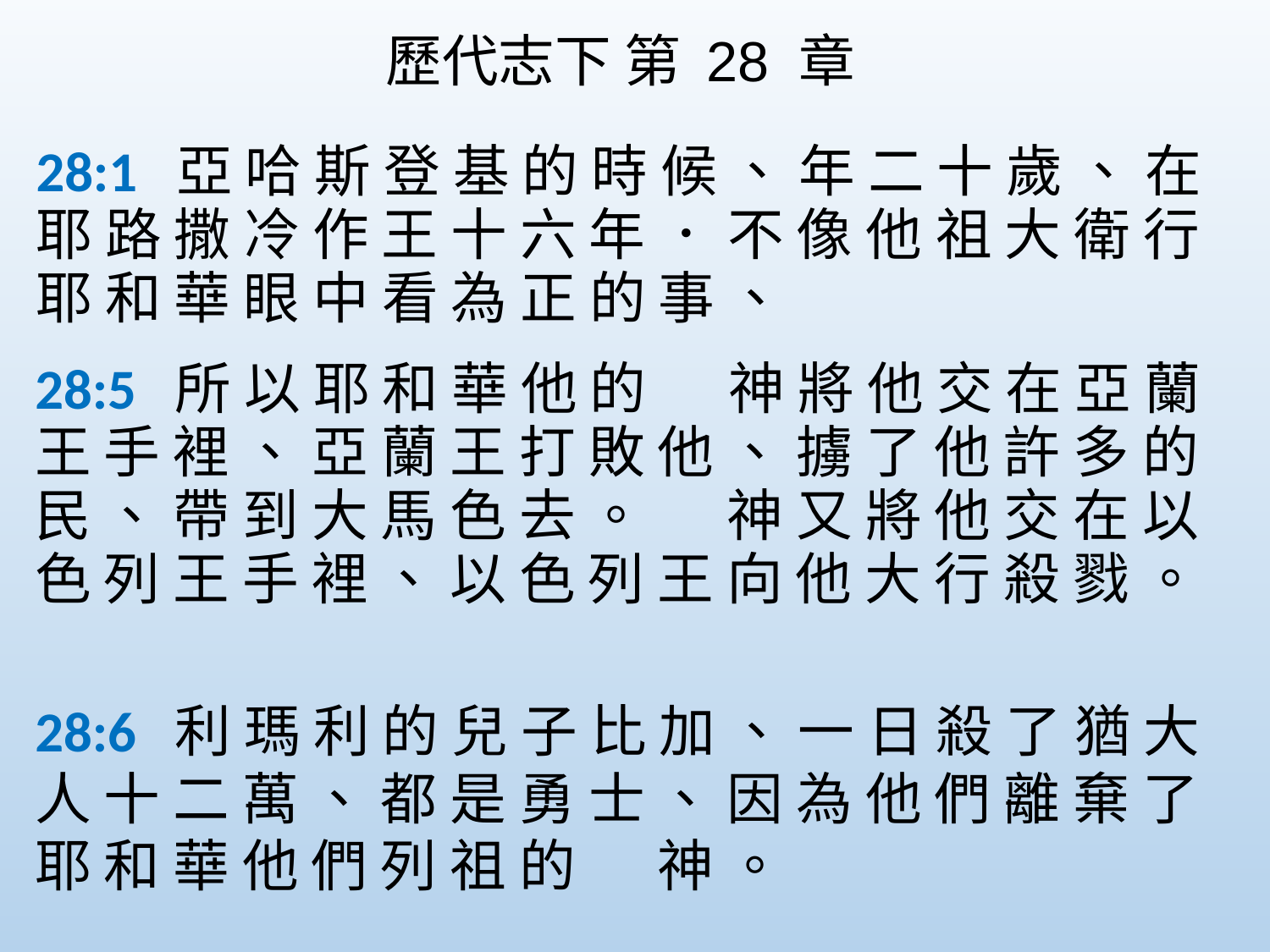

歷代志下 第 28 章
28:1  亞 哈 斯 登 基 的 時 候 、 年 二 十 歲 、 在 耶 路 撒 冷 作 王 十 六 年 ． 不 像 他 祖 大 衛 行 耶 和 華 眼 中 看 為 正 的 事 、
28:5  所 以 耶 和 華 他 的 　 神 將 他 交 在 亞 蘭 王 手 裡 、 亞 蘭 王 打 敗 他 、 擄 了 他 許 多 的 民 、 帶 到 大 馬 色 去 。 　 神 又 將 他 交 在 以 色 列 王 手 裡 、 以 色 列 王 向 他 大 行 殺 戮 。
28:6  利 瑪 利 的 兒 子 比 加 、 一 日 殺 了 猶 大 人 十 二 萬 、 都 是 勇 士 、 因 為 他 們 離 棄 了 耶 和 華 他 們 列 祖 的 　 神 。